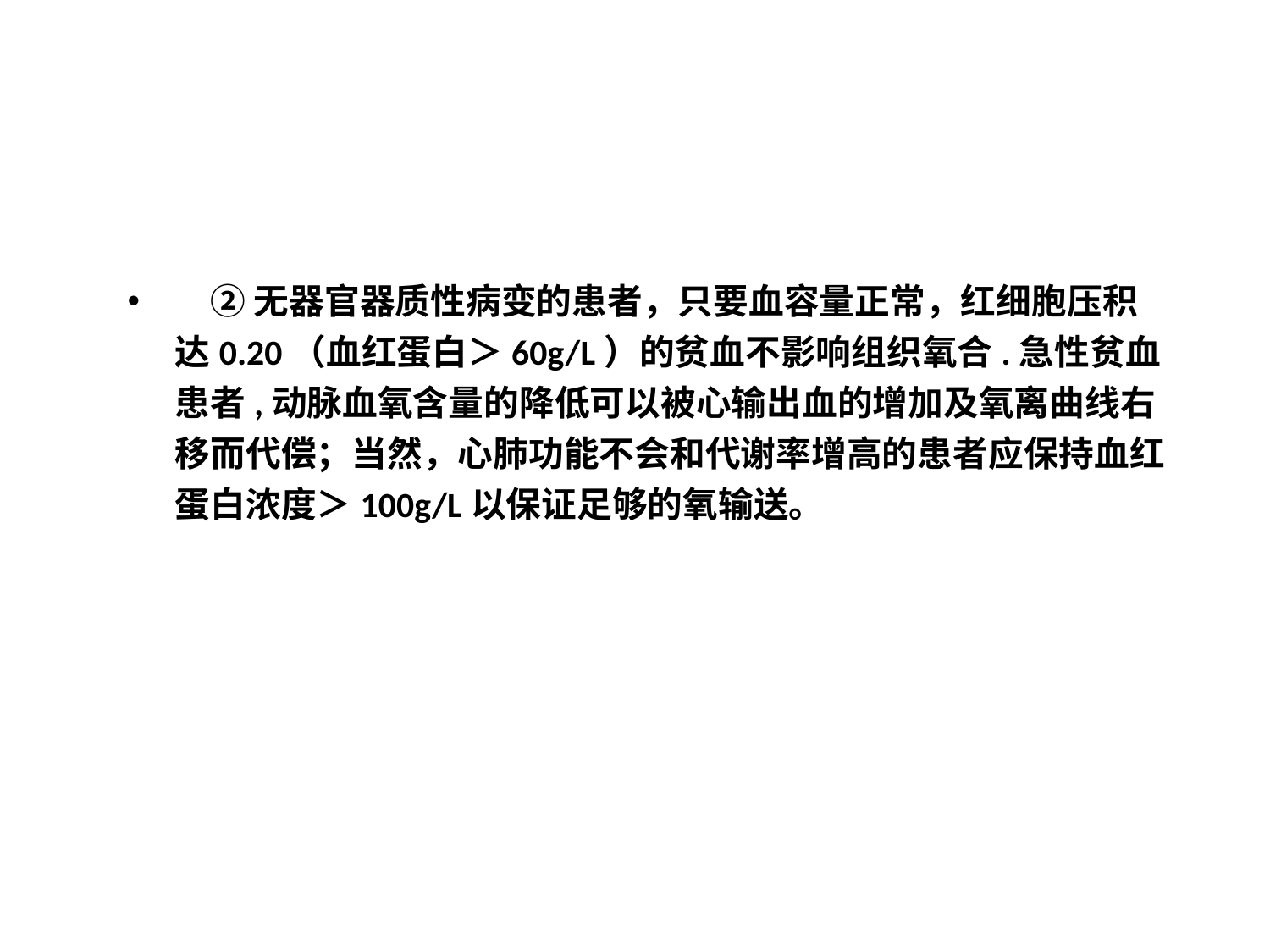

② 无器官器质性病变的患者，只要血容量正常，红细胞压积达0.20（血红蛋白＞60g/L）的贫血不影响组织氧合.急性贫血患者,动脉血氧含量的降低可以被心输出血的增加及氧离曲线右移而代偿；当然，心肺功能不会和代谢率增高的患者应保持血红蛋白浓度＞100g/L以保证足够的氧输送。